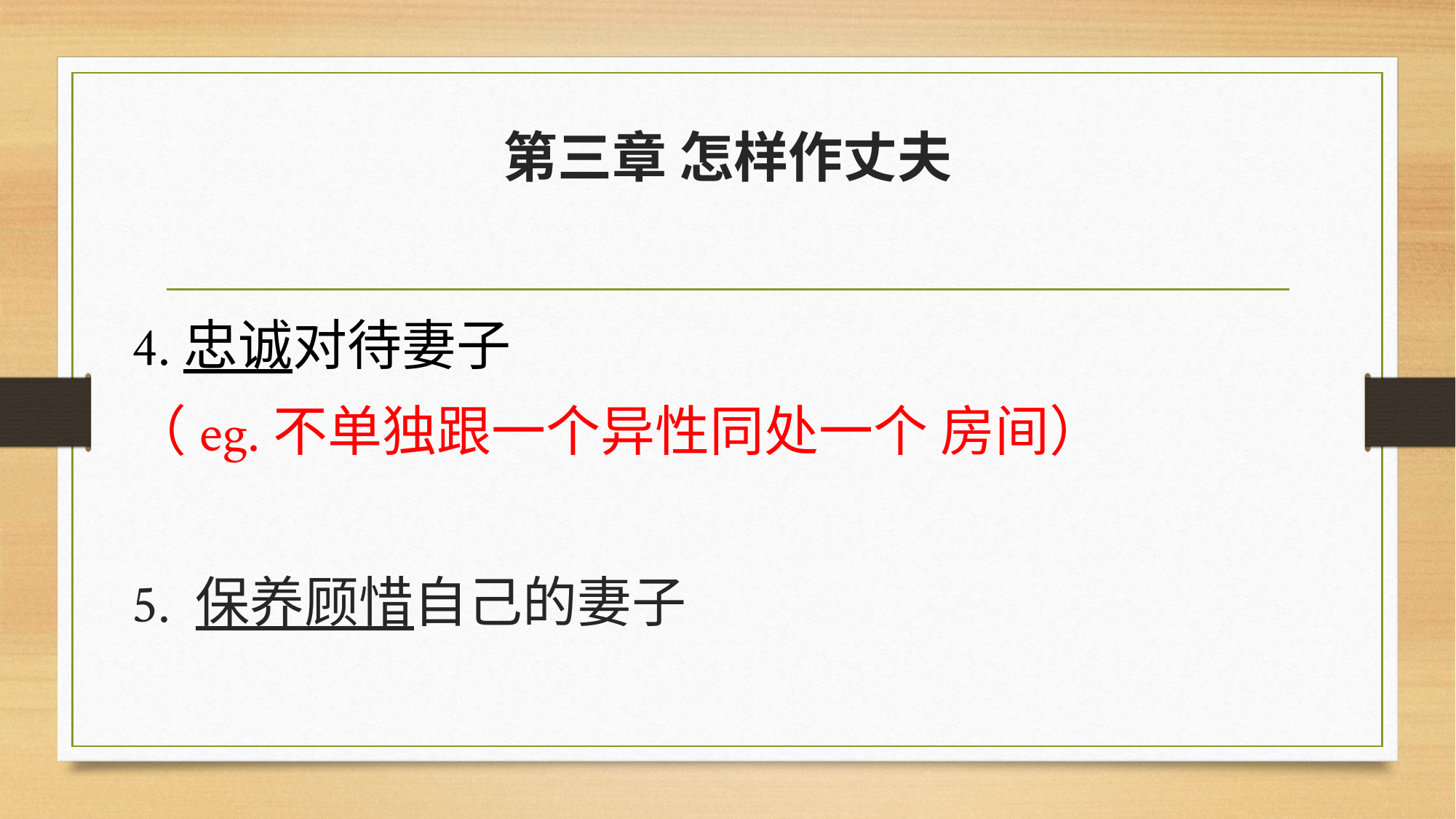

# 第三章 怎样作丈夫
4.忠诚对待妻子
（eg.不单独跟一个异性同处一个 房间）

5. 保养顾惜自己的妻子